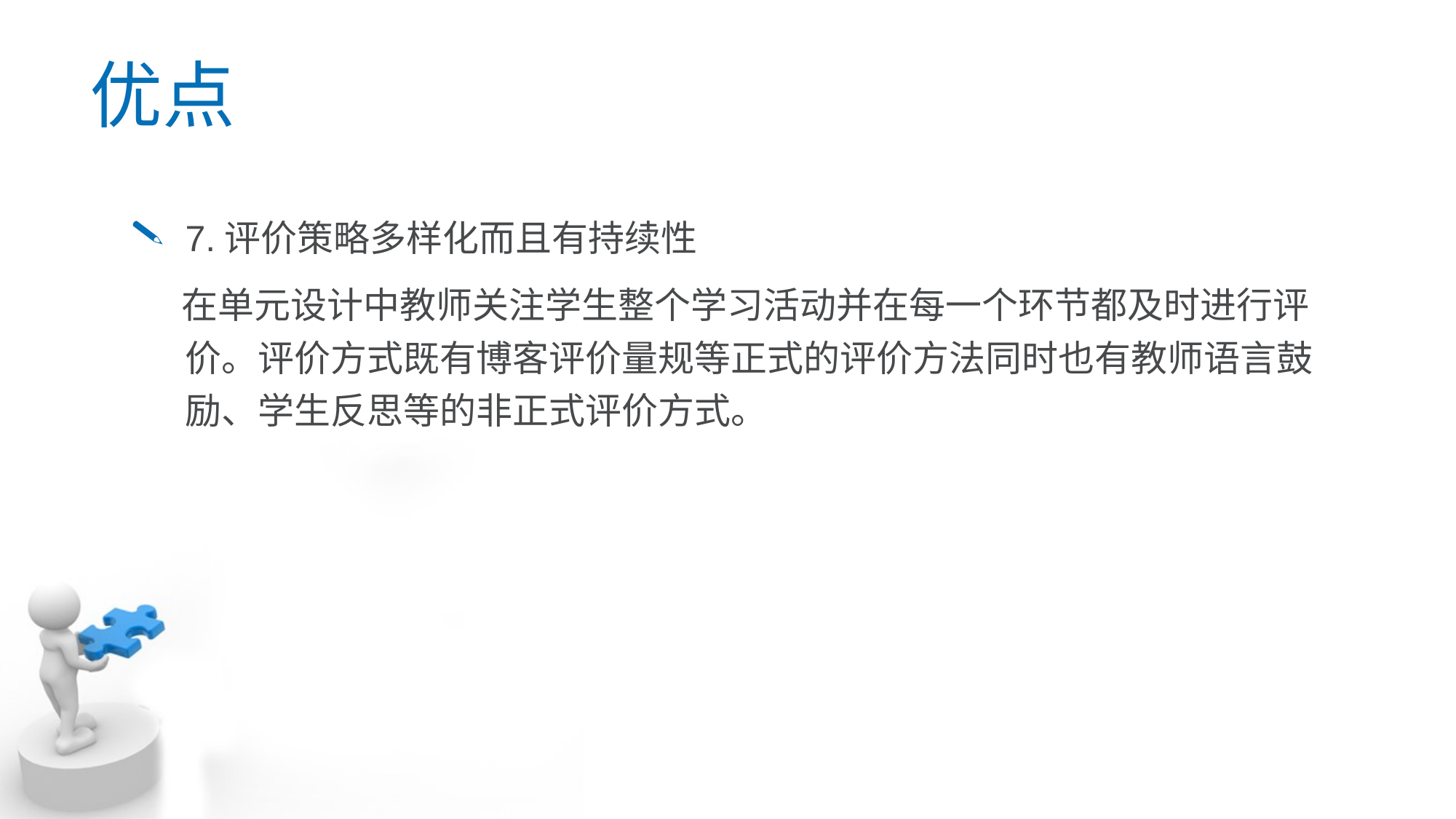

优点
7.评价策略多样化而且有持续性
     在单元设计中教师关注学生整个学习活动并在每一个环节都及时进行评价。评价方式既有博客评价量规等正式的评价方法同时也有教师语言鼓励、学生反思等的非正式评价方式。